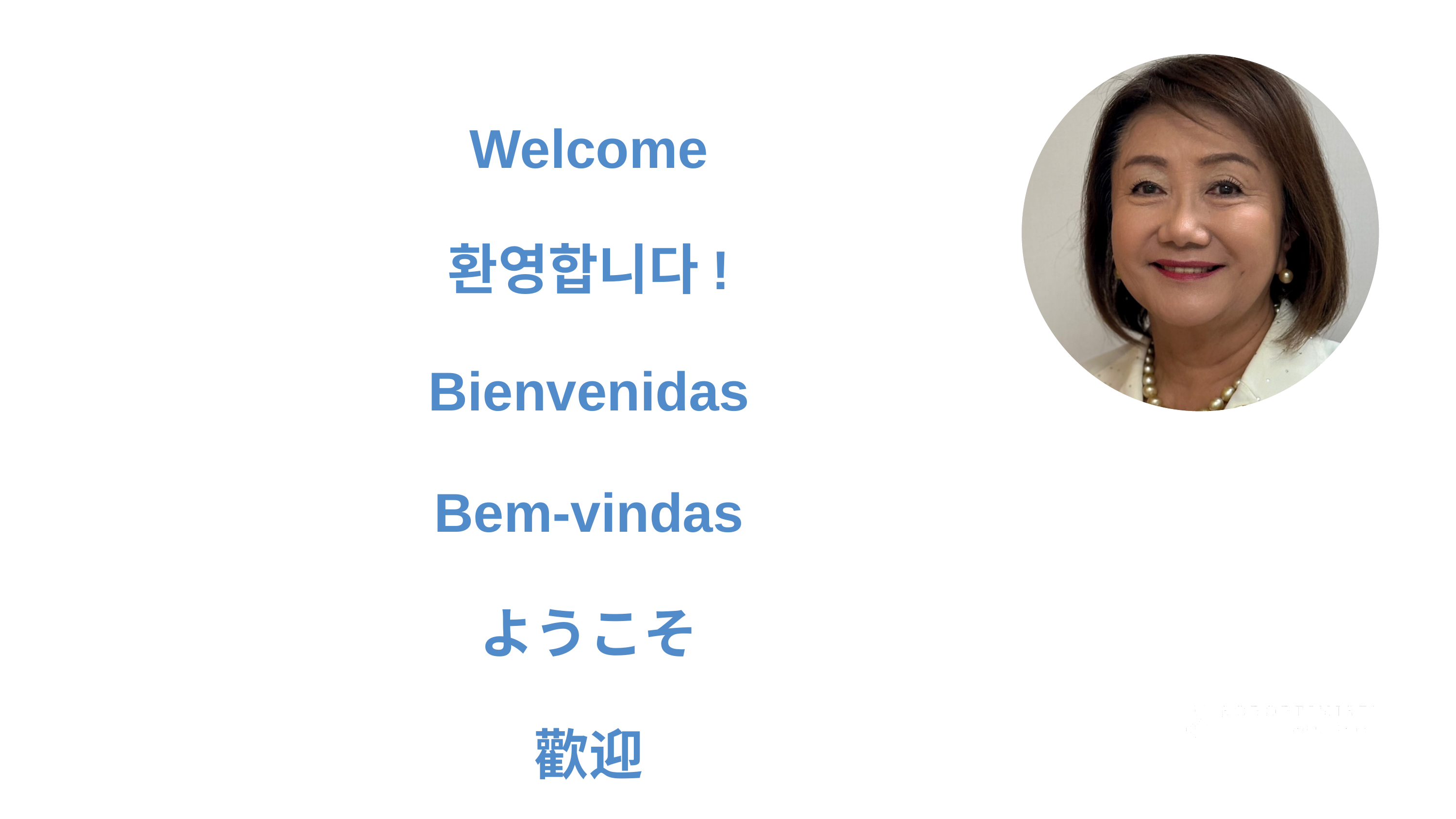

Welcome
환영합니다!
Bienvenidas
Bem-vindas
ようこそ
歡迎

Madoka Ushio
2026-2027 SIA President